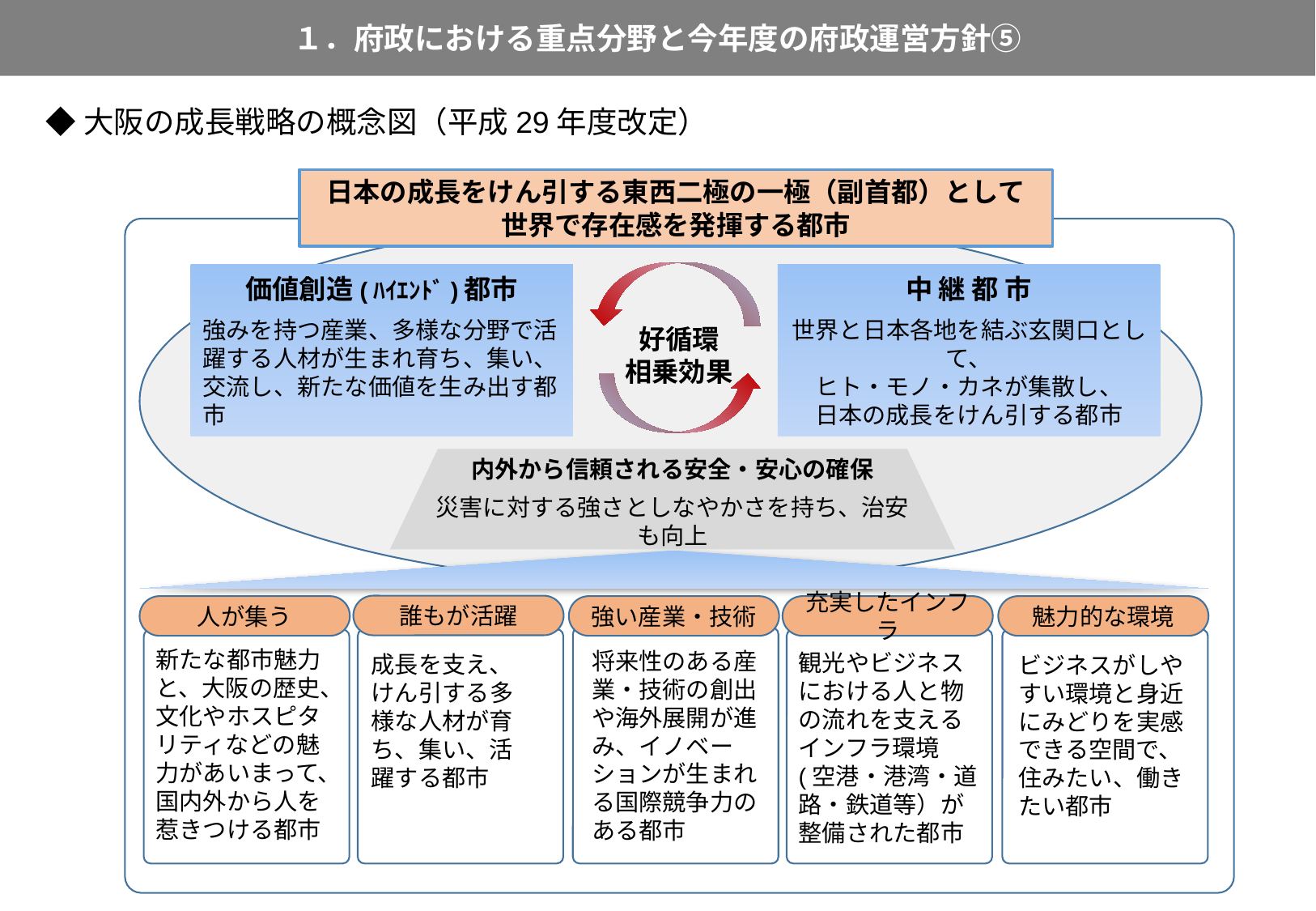

１．府政における重点分野と今年度の府政運営方針⑤
7
◆大阪の成長戦略の概念図（平成29年度改定）
日本の成長をけん引する東西二極の一極（副首都）として
世界で存在感を発揮する都市

価値創造(ﾊｲｴﾝﾄﾞ)都市
強みを持つ産業、多様な分野で活躍する人材が生まれ育ち、集い、交流し、新たな価値を生み出す都市
中 継 都 市
世界と日本各地を結ぶ玄関口として、
ヒト・モノ・カネが集散し、
日本の成長をけん引する都市
好循環
相乗効果

内外から信頼される安全・安心の確保
災害に対する強さとしなやかさを持ち、治安も向上

誰もが活躍
人が集う
強い産業・技術
充実したインフラ
魅力的な環境

新たな都市魅力と、大阪の歴史、文化やホスピタリティなどの魅力があいまって、国内外から人を惹きつける都市
将来性のある産業・技術の創出や海外展開が進み、イノベーションが生まれる国際競争力のある都市
観光やビジネスにおける人と物の流れを支えるインフラ環境(空港・港湾・道路・鉄道等）が整備された都市
成長を支え、けん引する多様な人材が育ち、集い、活躍する都市
ビジネスがしやすい環境と身近にみどりを実感できる空間で、住みたい、働きたい都市